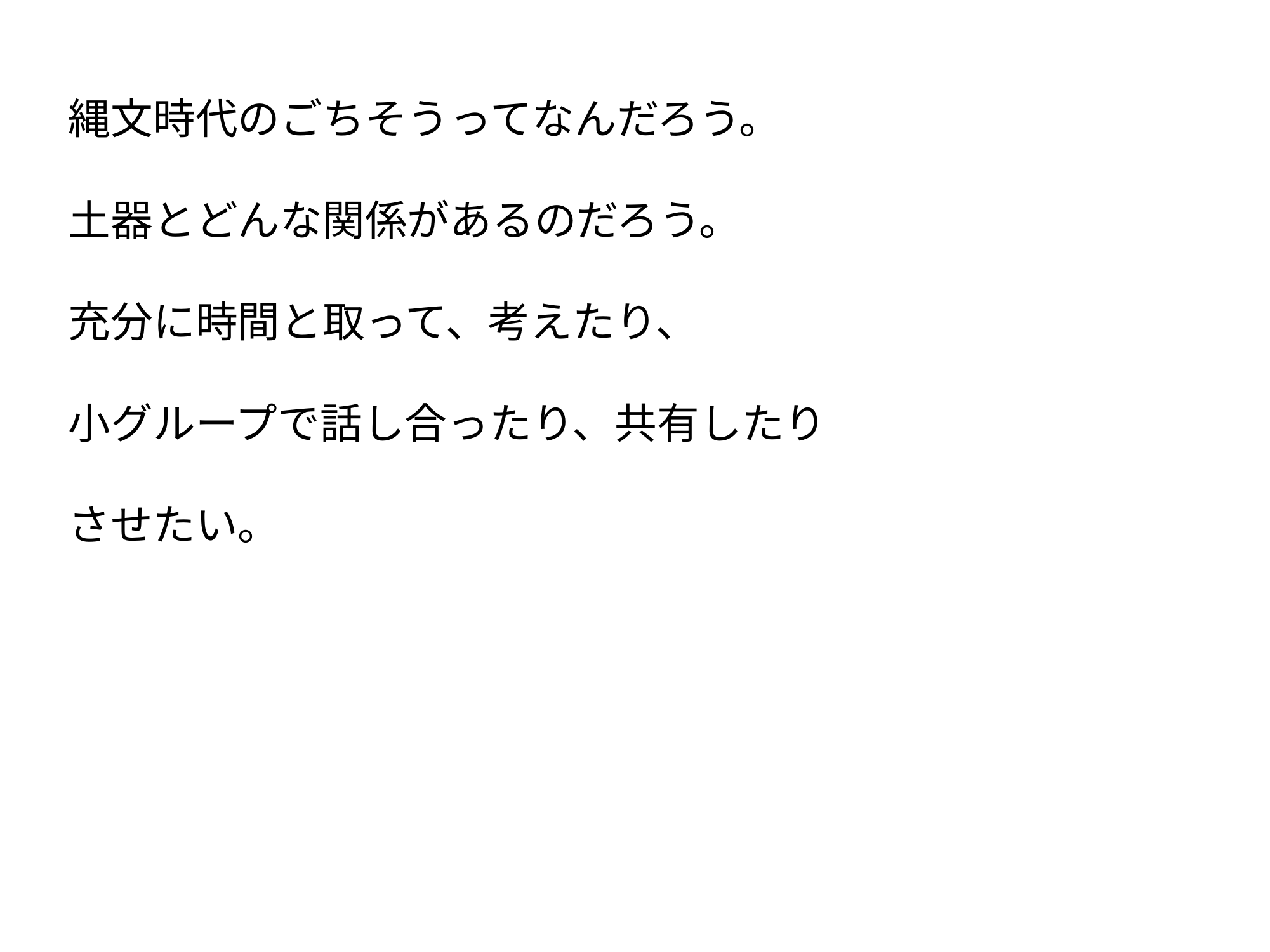

縄文時代のごちそうってなんだろう。

土器とどんな関係があるのだろう。

充分に時間と取って、考えたり、

小グループで話し合ったり、共有したり

させたい。